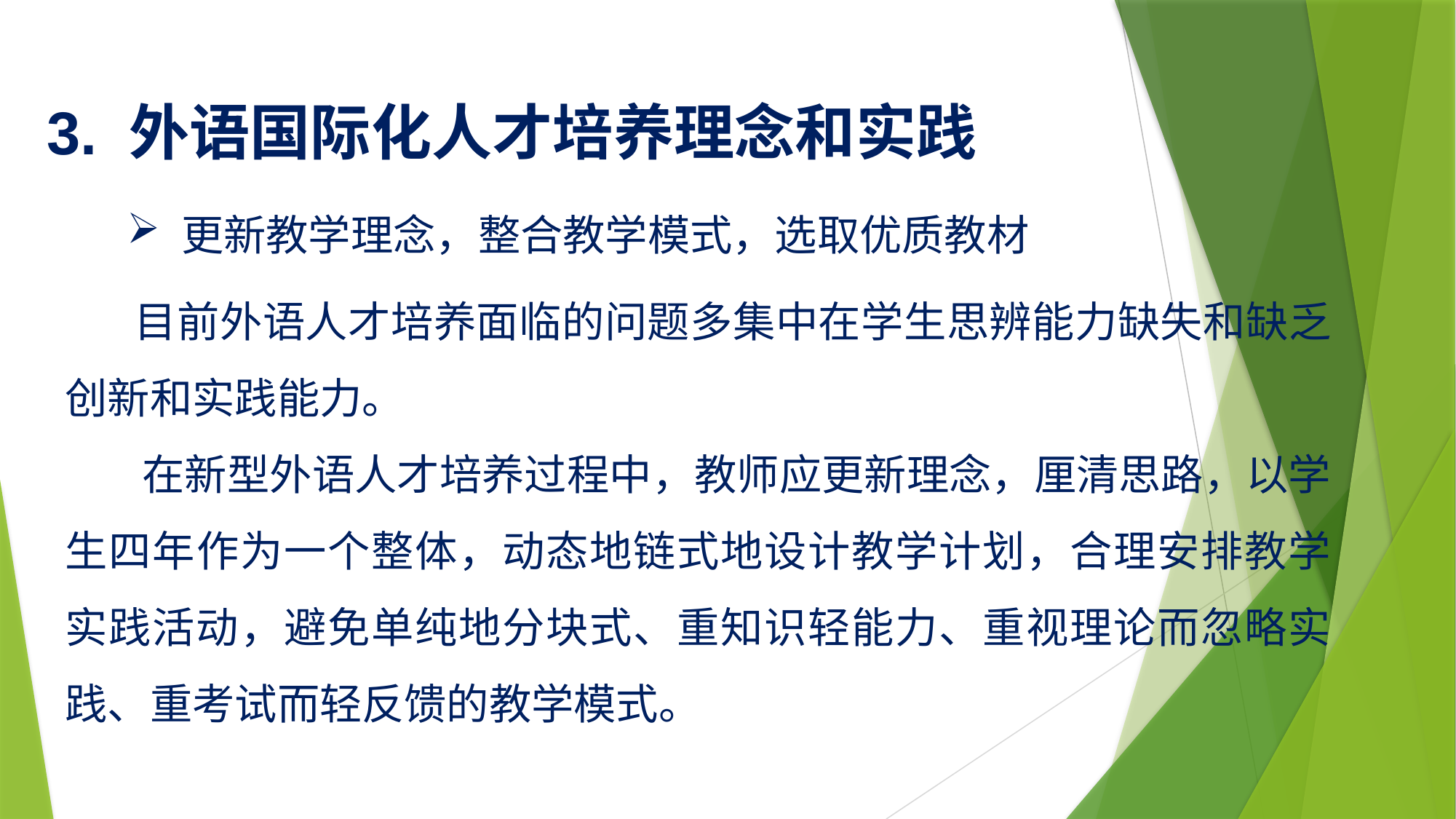

3. 外语国际化人才培养理念和实践
更新教学理念，整合教学模式，选取优质教材
       目前外语人才培养面临的问题多集中在学生思辨能力缺失和缺乏创新和实践能力。
       在新型外语人才培养过程中，教师应更新理念，厘清思路，以学生四年作为一个整体，动态地链式地设计教学计划，合理安排教学实践活动，避免单纯地分块式、重知识轻能力、重视理论而忽略实践、重考试而轻反馈的教学模式。